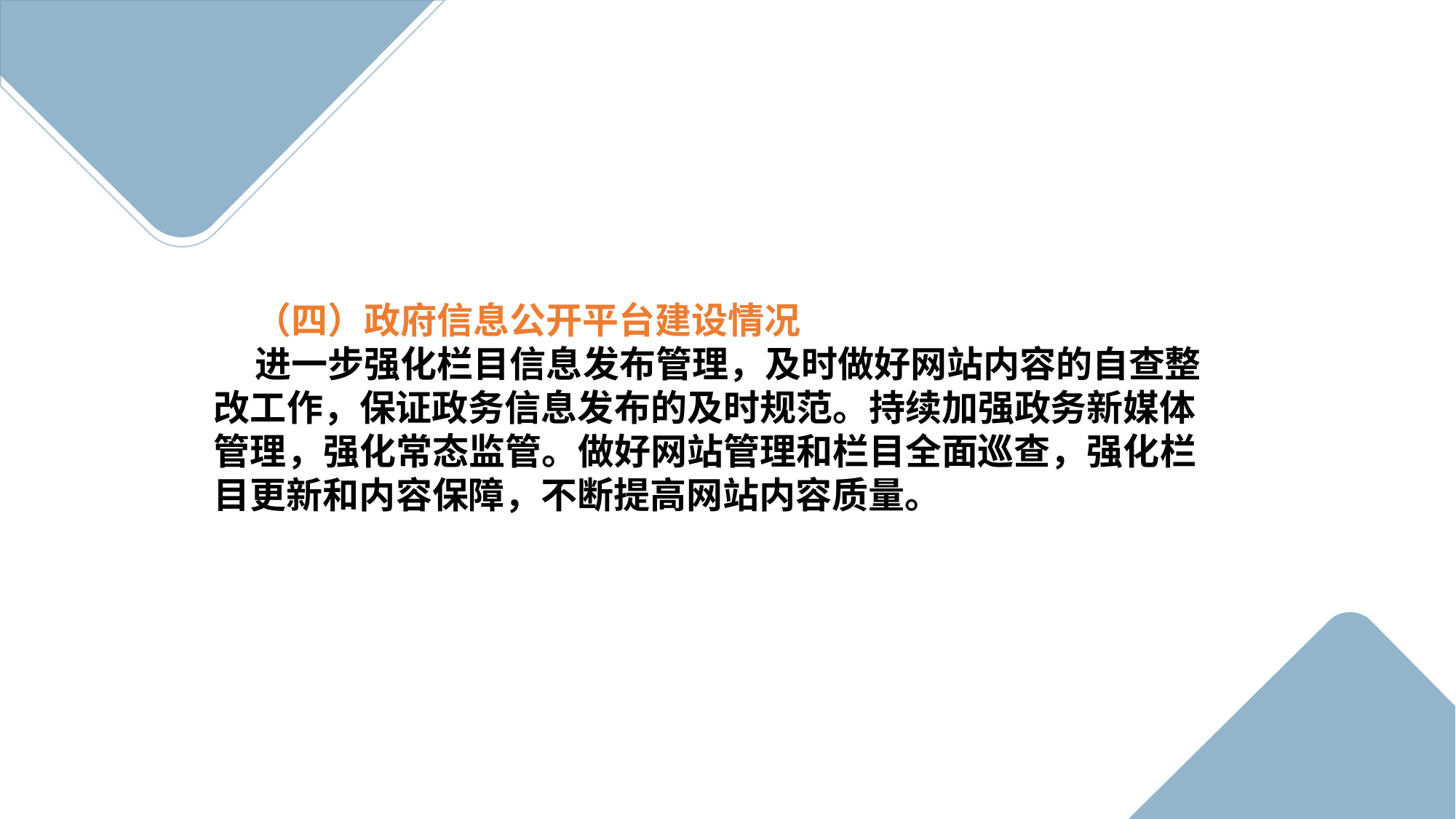

（四）政府信息公开平台建设情况
    进一步强化栏目信息发布管理，及时做好网站内容的自查整改工作，保证政务信息发布的及时规范。持续加强政务新媒体管理，强化常态监管。做好网站管理和栏目全面巡查，强化栏目更新和内容保障，不断提高网站内容质量。